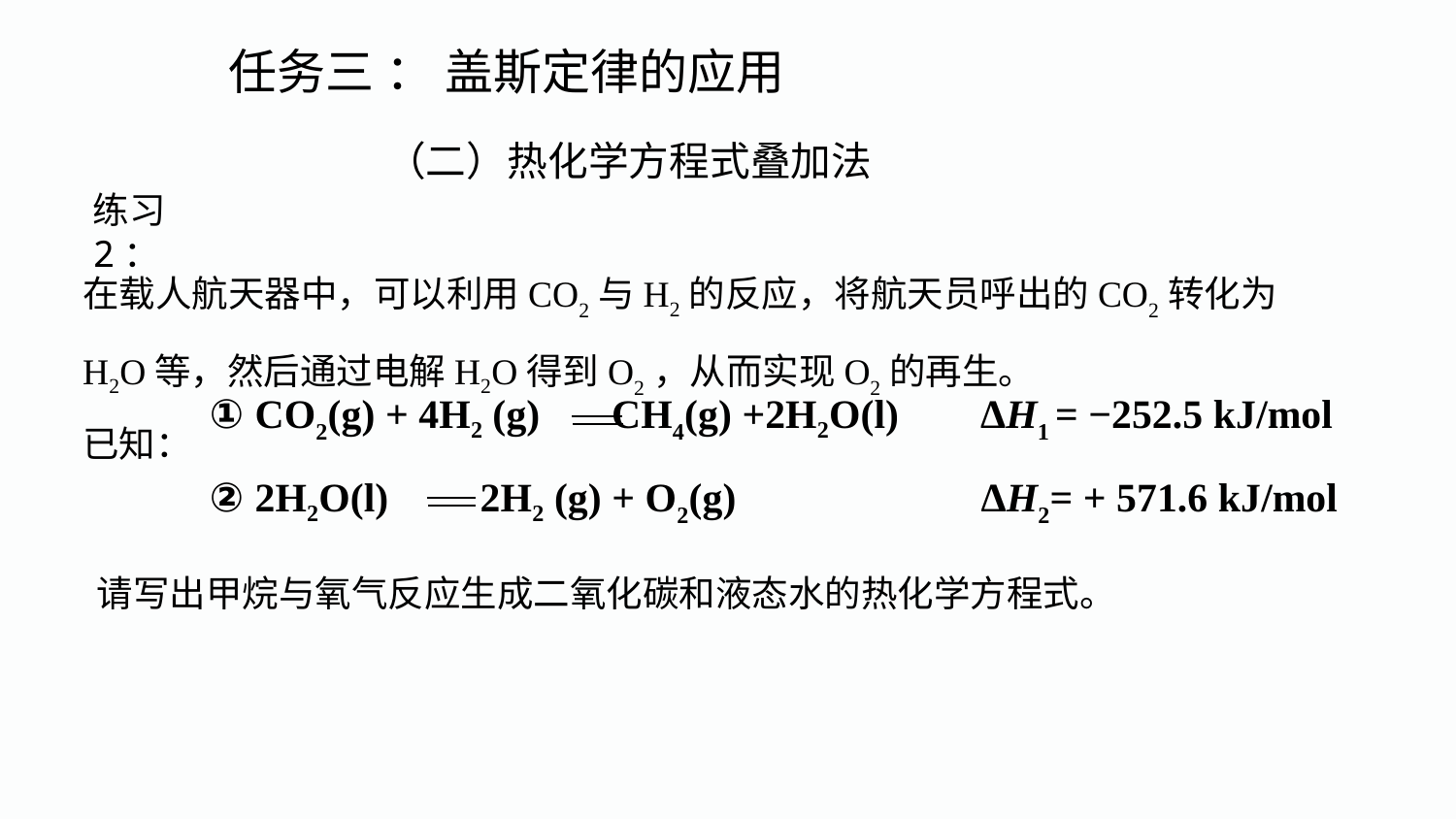

任务三 ： 盖斯定律的应用
（二）热化学方程式叠加法
练习2：
在载人航天器中，可以利用CO2与H2的反应，将航天员呼出的CO2转化为H2O等，然后通过电解H2O得到O2，从而实现O2的再生。
已知：
 ① CO2(g) + 4H2 (g)       CH4(g) +2H2O(l)        ΔH1 = −252.5 kJ/mol
 ② 2H2O(l)         2H2 (g) + O2(g)                        ΔH2= + 571.6 kJ/mol
请写出甲烷与氧气反应生成二氧化碳和液态水的热化学方程式。